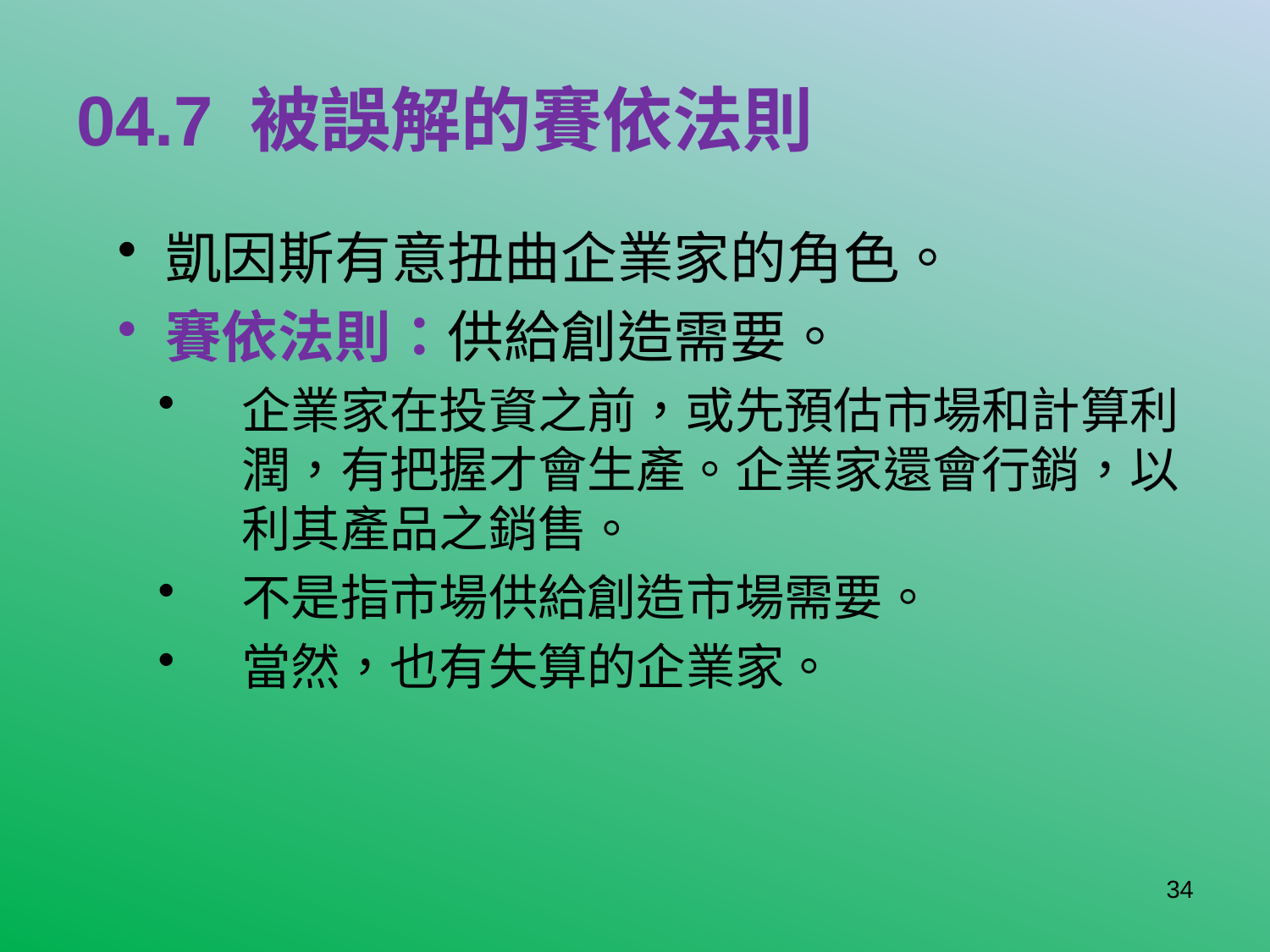

# 04.7 被誤解的賽依法則
凱因斯有意扭曲企業家的角色。
賽依法則：供給創造需要。
企業家在投資之前，或先預估市場和計算利潤，有把握才會生產。企業家還會行銷，以利其產品之銷售。
不是指市場供給創造市場需要。
當然，也有失算的企業家。
34